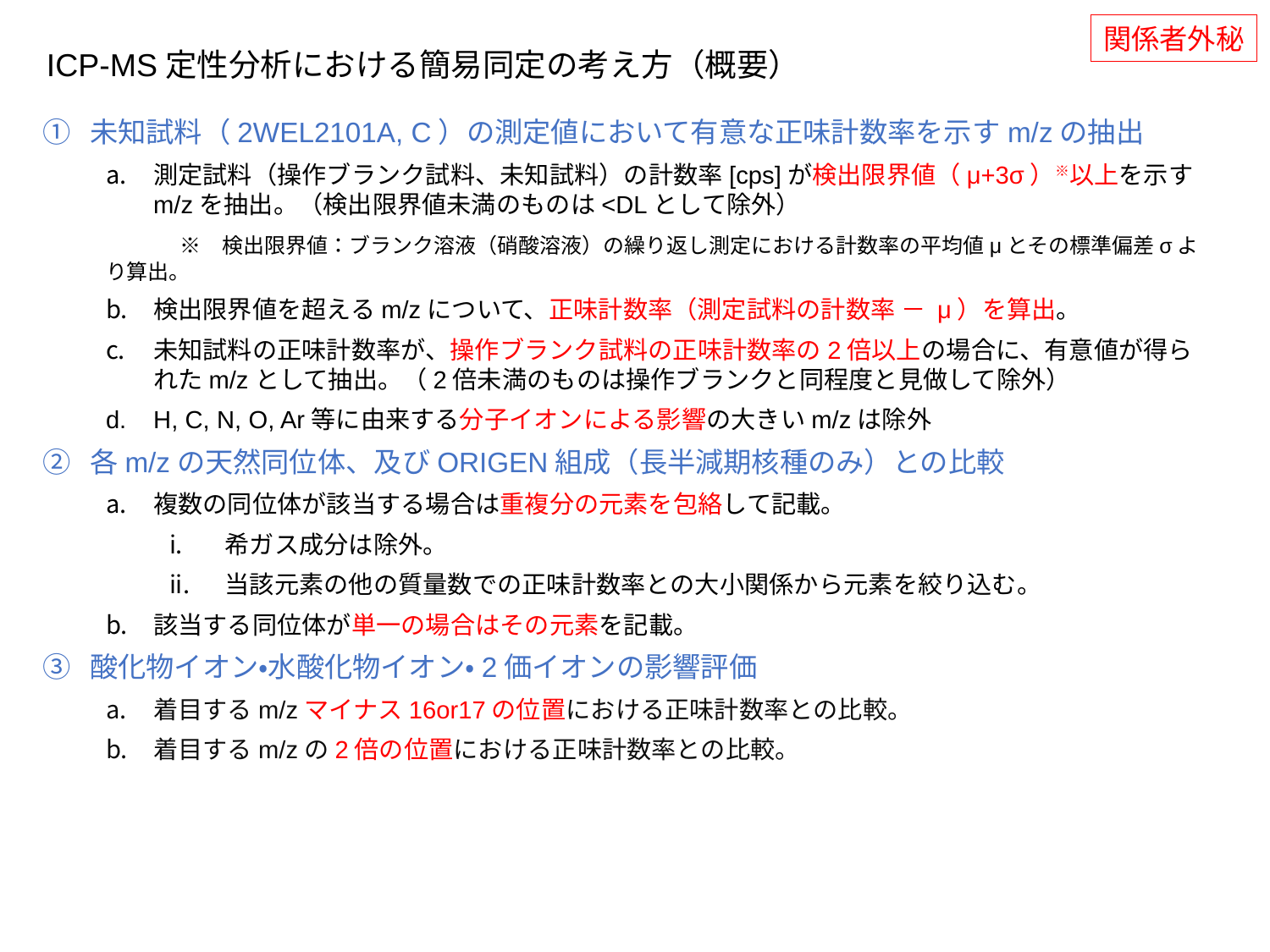

関係者外秘
ICP-MS定性分析における簡易同定の考え方（概要）
未知試料（2WEL2101A, C）の測定値において有意な正味計数率を示すm/zの抽出
測定試料（操作ブランク試料、未知試料）の計数率[cps]が検出限界値（μ+3σ）※以上を示すm/zを抽出。（検出限界値未満のものは<DLとして除外）
　　　※　検出限界値：ブランク溶液（硝酸溶液）の繰り返し測定における計数率の平均値μとその標準偏差σより算出。
検出限界値を超えるm/zについて、正味計数率（測定試料の計数率 － μ）を算出。
未知試料の正味計数率が、操作ブランク試料の正味計数率の2倍以上の場合に、有意値が得られたm/zとして抽出。（2倍未満のものは操作ブランクと同程度と見做して除外）
H, C, N, O, Ar等に由来する分子イオンによる影響の大きいm/zは除外
各m/zの天然同位体、及びORIGEN組成（長半減期核種のみ）との比較
複数の同位体が該当する場合は重複分の元素を包絡して記載。
希ガス成分は除外。
当該元素の他の質量数での正味計数率との大小関係から元素を絞り込む。
該当する同位体が単一の場合はその元素を記載。
酸化物イオン・水酸化物イオン・2価イオンの影響評価
着目するm/zマイナス16or17の位置における正味計数率との比較。
着目するm/zの2倍の位置における正味計数率との比較。